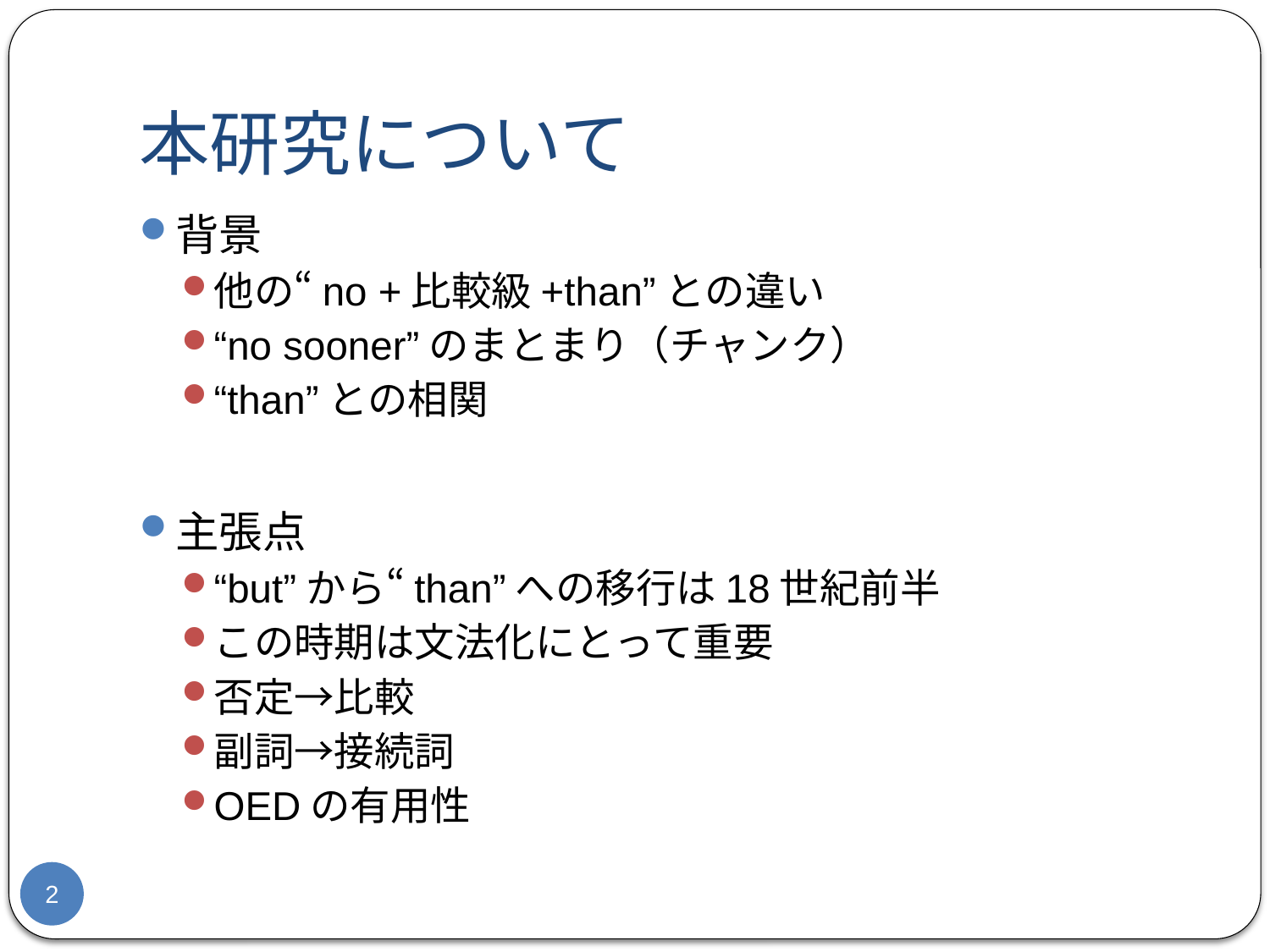

# 本研究について
背景
他の“no +比較級+than”との違い
“no sooner”のまとまり（チャンク）
“than”との相関

主張点
“but”から“than”への移行は18世紀前半
この時期は文法化にとって重要
否定→比較
副詞→接続詞
OEDの有用性
2